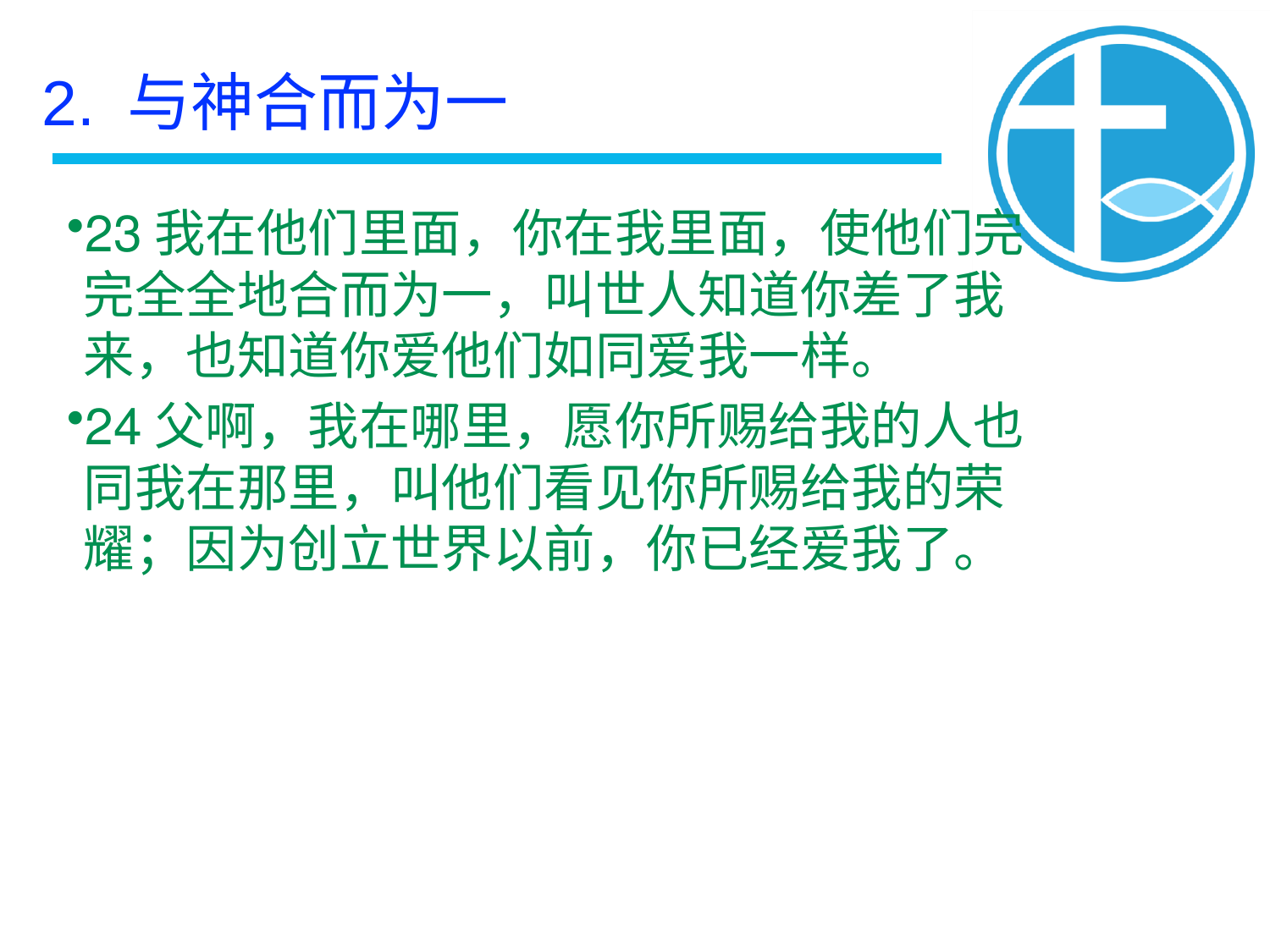

2. 与神合而为一
23我在他们里面，你在我里面，使他们完完全全地合而为一，叫世人知道你差了我来，也知道你爱他们如同爱我一样。
24父啊，我在哪里，愿你所赐给我的人也同我在那里，叫他们看见你所赐给我的荣耀；因为创立世界以前，你已经爱我了。